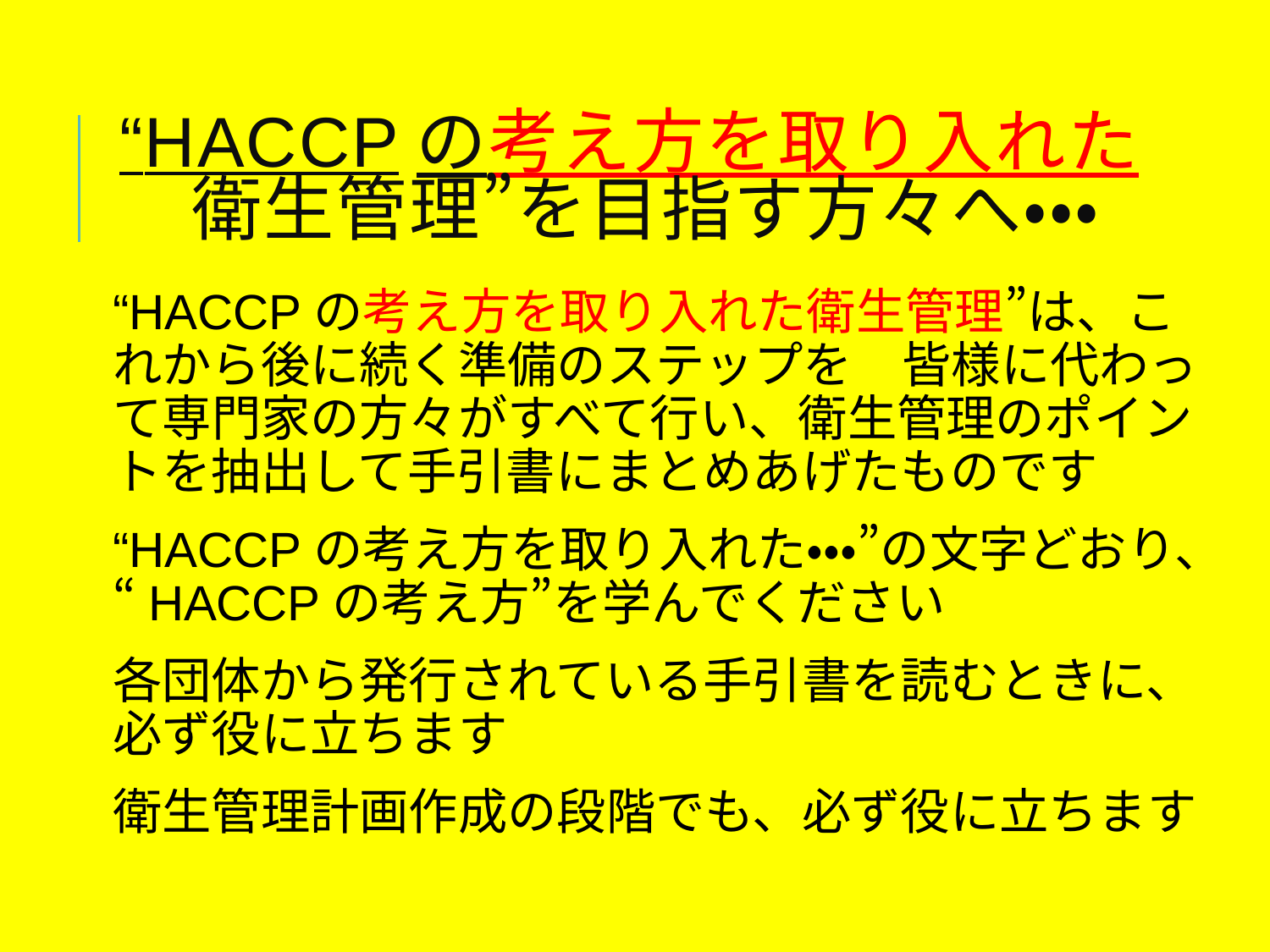

# “HACCPの考え方を取り入れた　衛生管理”を目指す方々へ・・・
“HACCPの考え方を取り入れた衛生管理”は、これから後に続く準備のステップを　皆様に代わって専門家の方々がすべて行い、衛生管理のポイントを抽出して手引書にまとめあげたものです
“HACCPの考え方を取り入れた・・・”の文字どおり、“HACCPの考え方”を学んでください
各団体から発行されている手引書を読むときに、必ず役に立ちます
衛生管理計画作成の段階でも、必ず役に立ちます